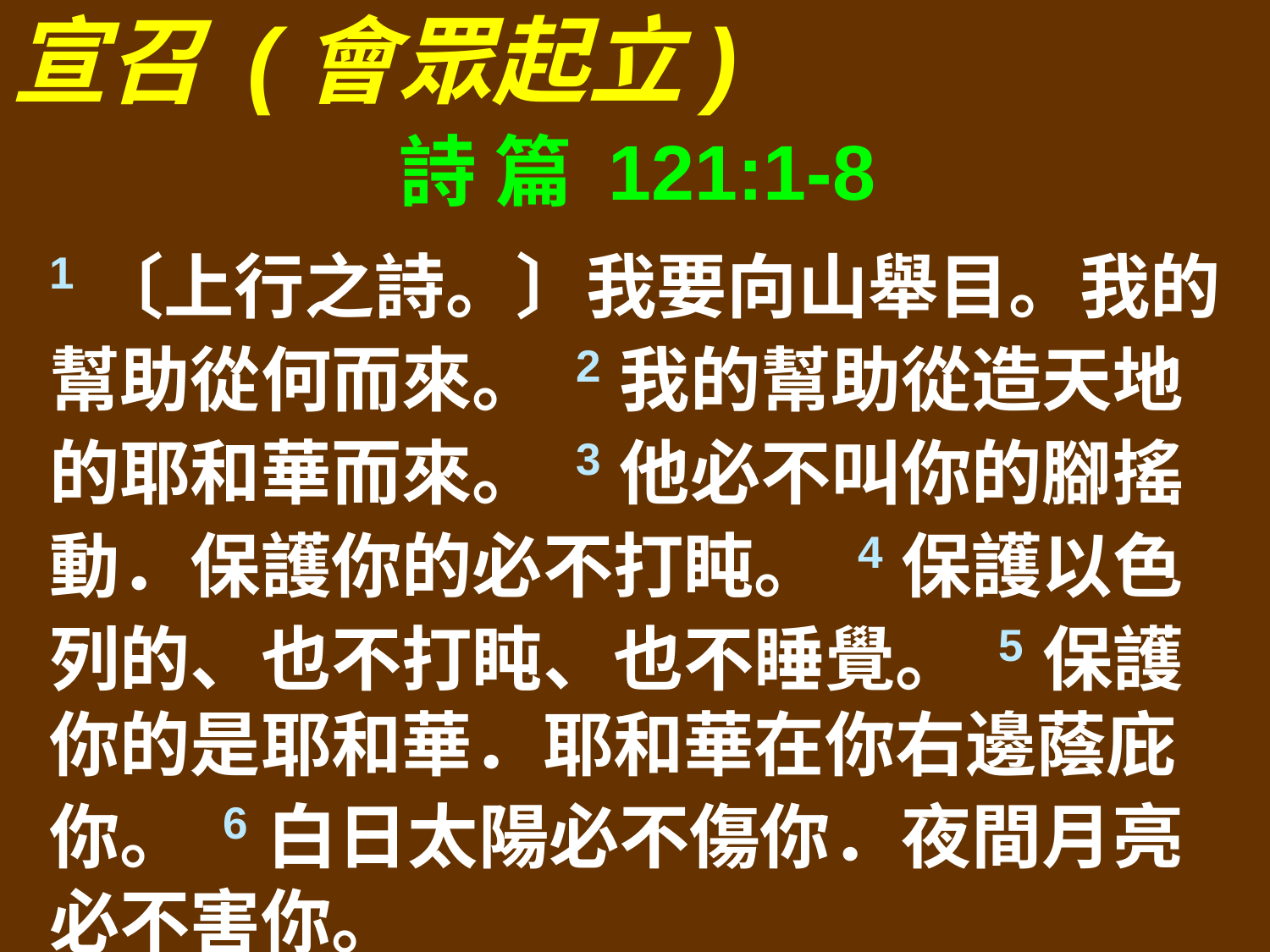

宣召 (會眾起立)
詩 篇 121:1-8
1〔上行之詩。〕我要向山舉目。我的幫助從何而來。 2我的幫助從造天地的耶和華而來。 3他必不叫你的腳搖動．保護你的必不打盹。 4保護以色列的、也不打盹、也不睡覺。 5保護你的是耶和華．耶和華在你右邊蔭庇你。 6白日太陽必不傷你．夜間月亮必不害你。